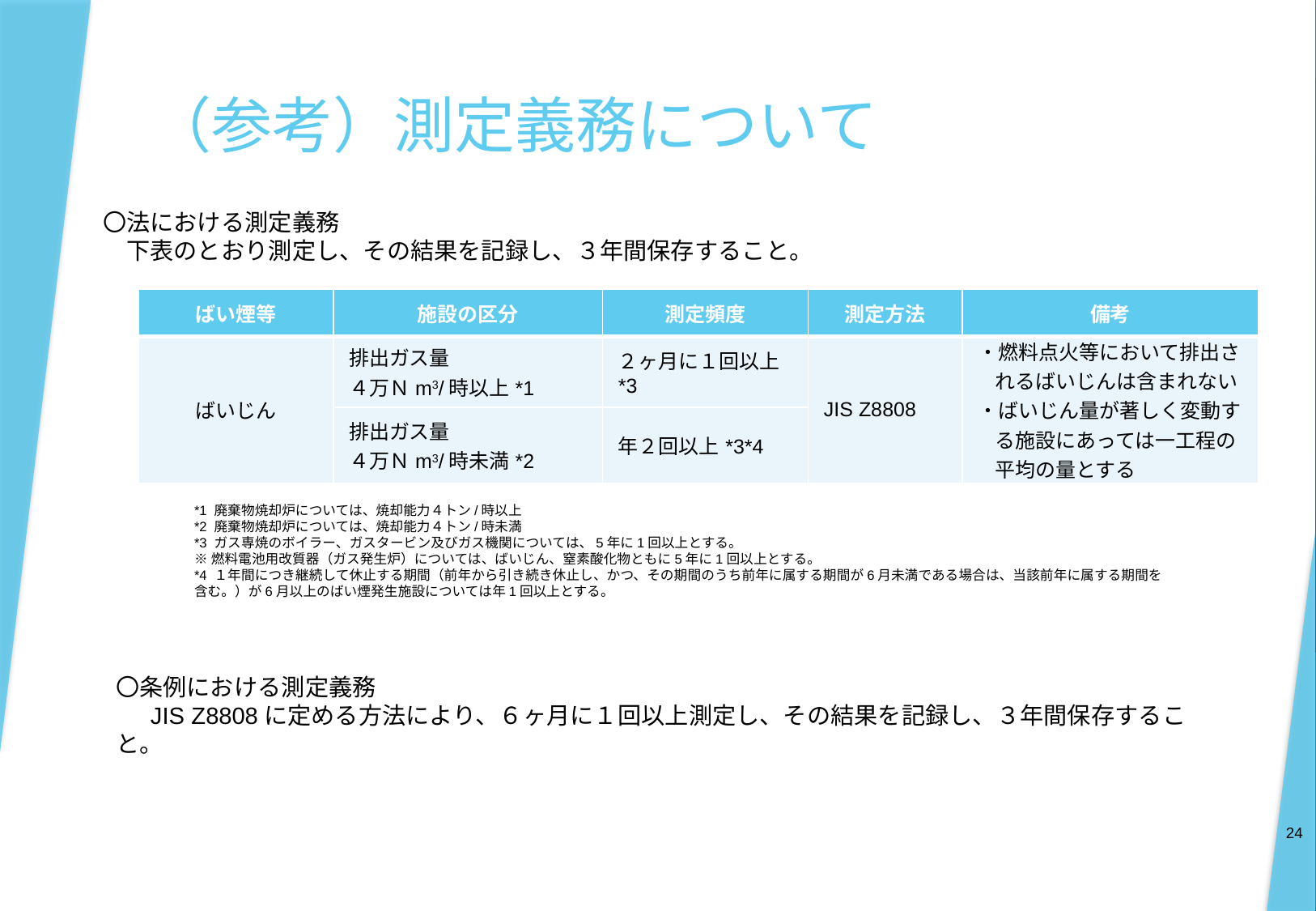

# （参考）測定義務について
〇法における測定義務
　下表のとおり測定し、その結果を記録し、３年間保存すること。
| ばい煙等 | 施設の区分 | 測定頻度 | 測定方法 | 備考 |
| --- | --- | --- | --- | --- |
| ばいじん | 排出ガス量 ４万Ｎm3/時以上\*1 | ２ヶ月に１回以上\*3 | JIS Z8808 | ・燃料点火等において排出されるばいじんは含まれない ・ばいじん量が著しく変動する施設にあっては一工程の平均の量とする |
|  | 排出ガス量 ４万Ｎm3/時未満\*2 | 年２回以上\*3\*4 |  |  |
*1 廃棄物焼却炉については、焼却能力４トン/時以上
*2 廃棄物焼却炉については、焼却能力４トン/時未満
*3 ガス専焼のボイラー、ガスタービン及びガス機関については、5年に1回以上とする。
※燃料電池用改質器（ガス発生炉）については、ばいじん、窒素酸化物ともに5年に1回以上とする。
*4 １年間につき継続して休止する期間（前年から引き続き休止し、かつ、その期間のうち前年に属する期間が6月未満である場合は、当該前年に属する期間を含む。）が6月以上のばい煙発生施設については年1回以上とする。

〇条例における測定義務
　 JIS Z8808に定める方法により、６ヶ月に１回以上測定し、その結果を記録し、３年間保存すること。

24